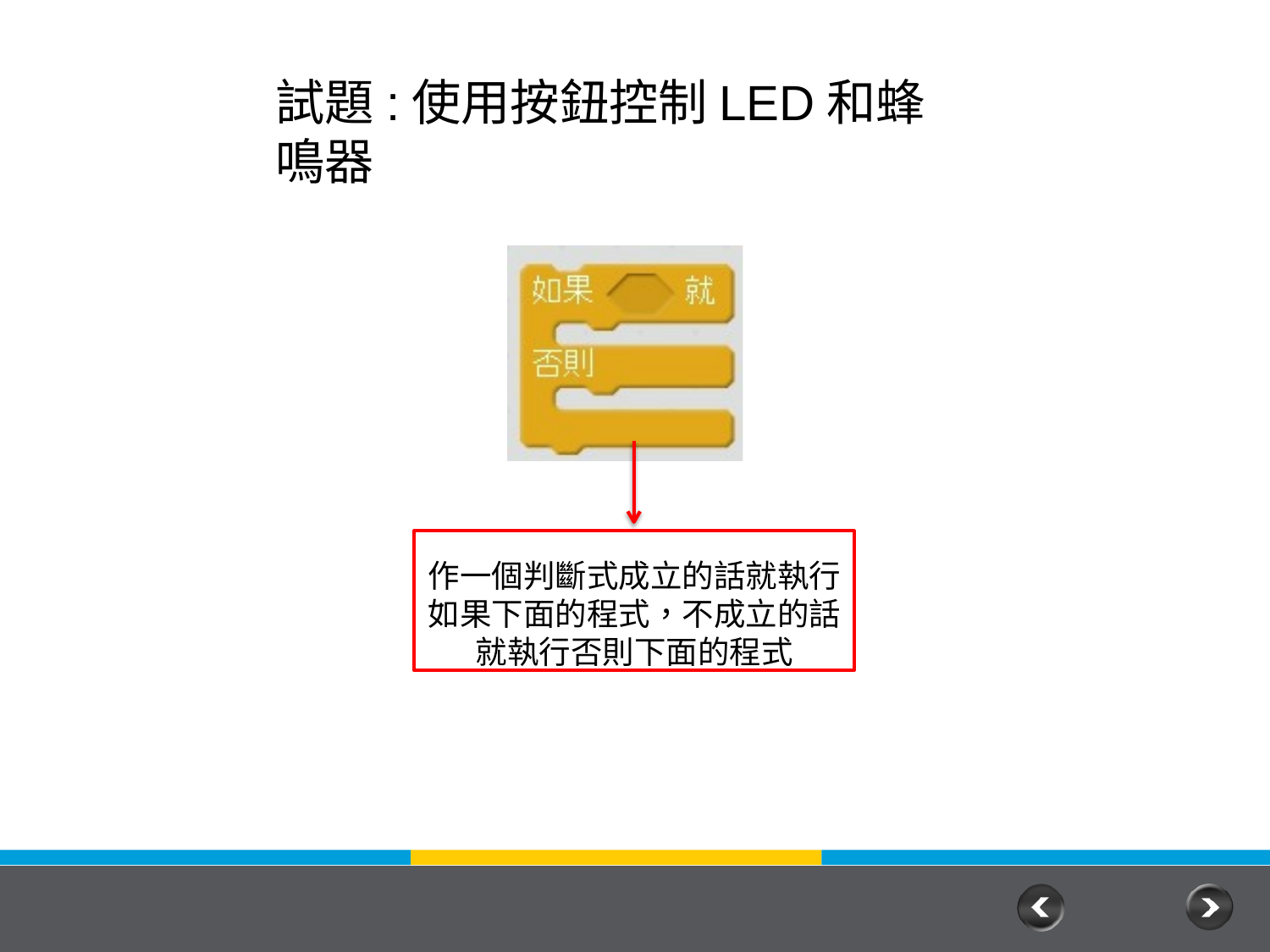

# 試題:使用按鈕控制LED和蜂鳴器

作一個判斷式成立的話就執行 如果下面的程式，不成立的話 就執行否則下面的程式

36